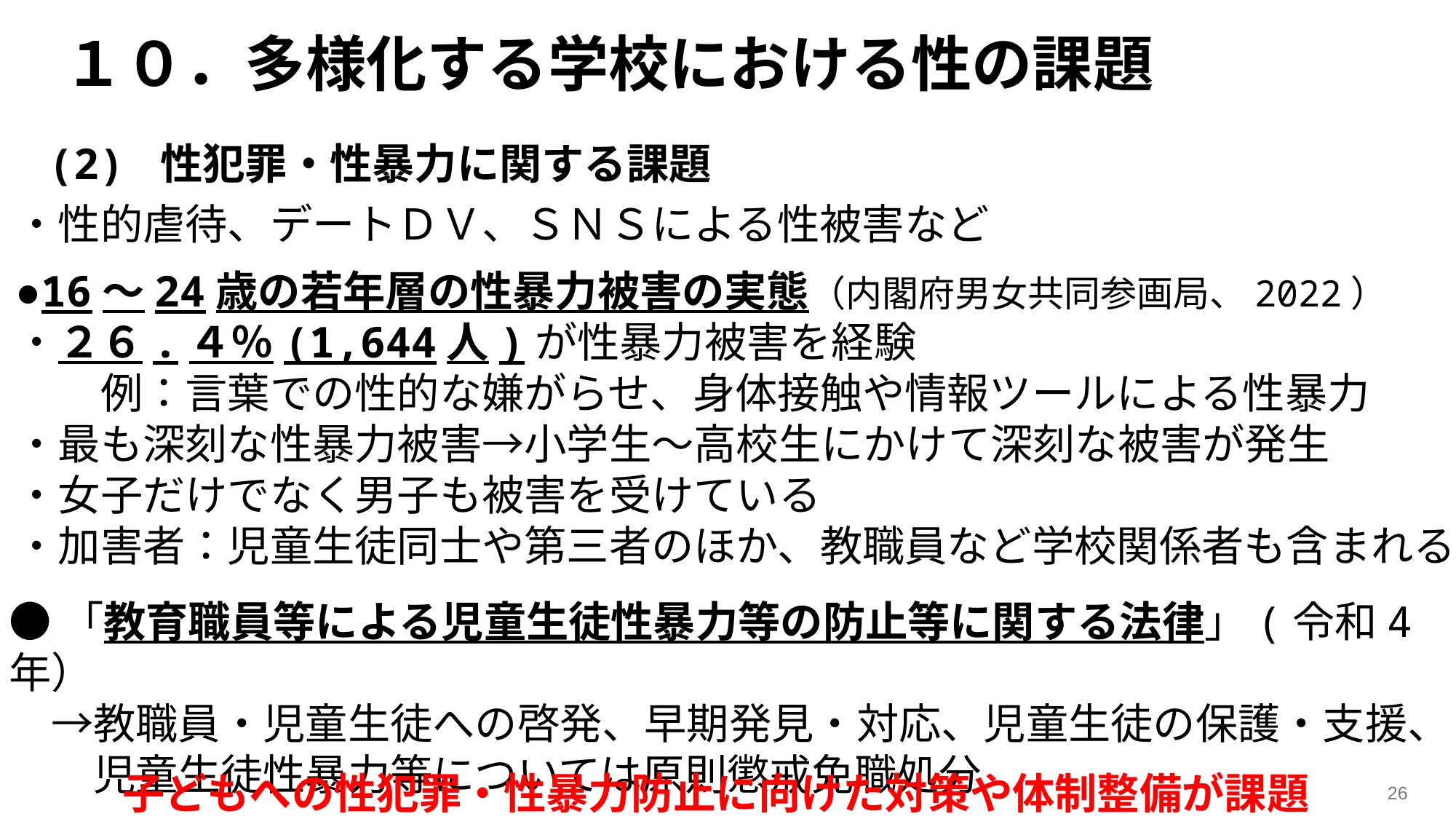

# １０．多様化する学校における性の課題
(2) 性犯罪・性暴力に関する課題
・性的虐待、デートＤＶ、ＳＮＳによる性被害など

●16～24歳の若年層の性暴力被害の実態（内閣府男女共同参画局、2022）
・２６.４％(1,644人)が性暴力被害を経験
　　例：言葉での性的な嫌がらせ、身体接触や情報ツールによる性暴力
・最も深刻な性暴力被害→小学生～高校生にかけて深刻な被害が発生
・女子だけでなく男子も被害を受けている
・加害者：児童生徒同士や第三者のほか、教職員など学校関係者も含まれる
●「教育職員等による児童生徒性暴力等の防止等に関する法律」(令和4年）
　→教職員・児童生徒への啓発、早期発見・対応、児童生徒の保護・支援、
　　児童生徒性暴力等については原則懲戒免職処分
子どもへの性犯罪・性暴力防止に向けた対策や体制整備が課題
26